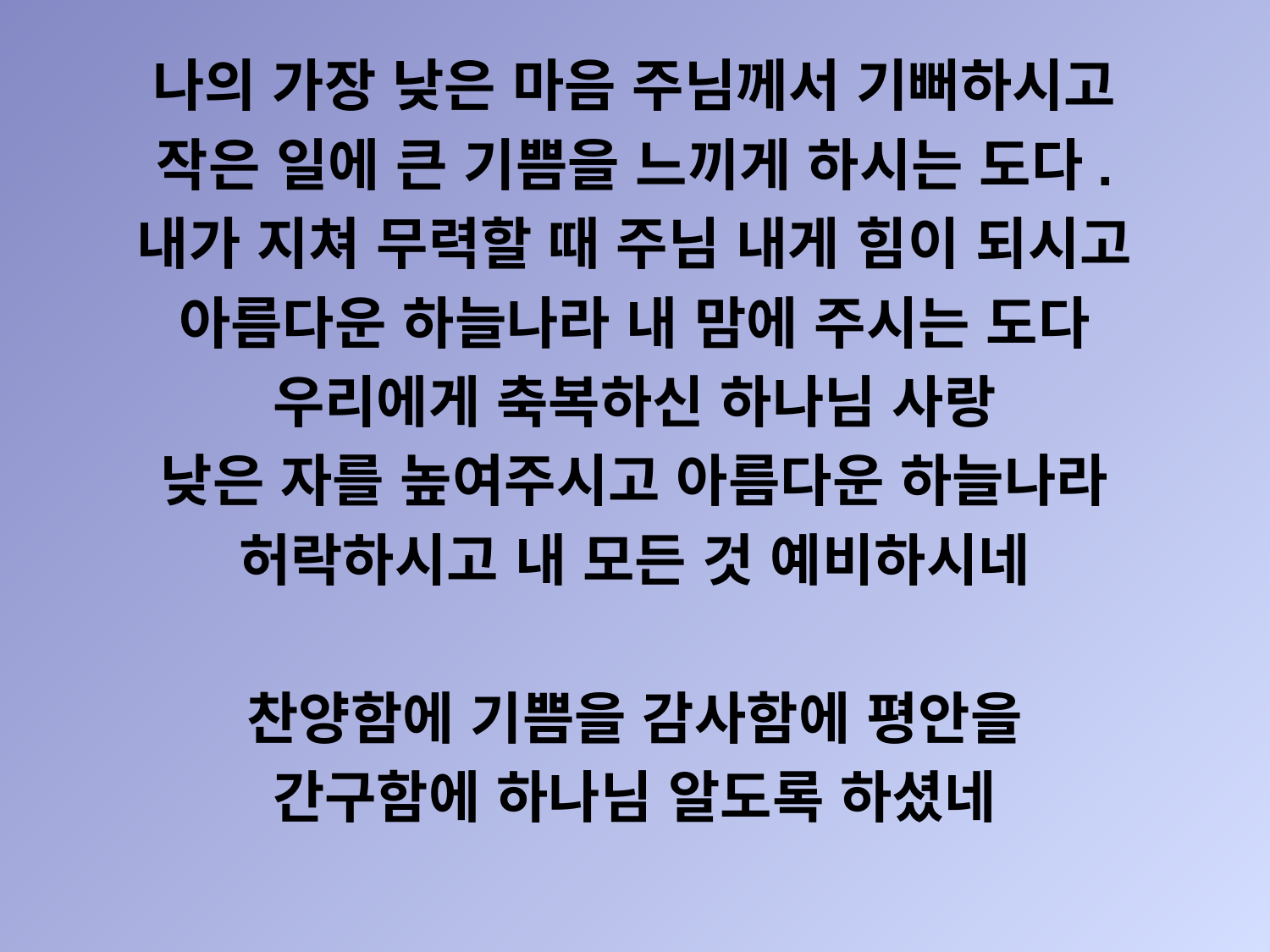

나의 가장 낮은 마음 주님께서 기뻐하시고
작은 일에 큰 기쁨을 느끼게 하시는 도다.
내가 지쳐 무력할 때 주님 내게 힘이 되시고
아름다운 하늘나라 내 맘에 주시는 도다
우리에게 축복하신 하나님 사랑
낮은 자를 높여주시고 아름다운 하늘나라
허락하시고 내 모든 것 예비하시네

찬양함에 기쁨을 감사함에 평안을
간구함에 하나님 알도록 하셨네